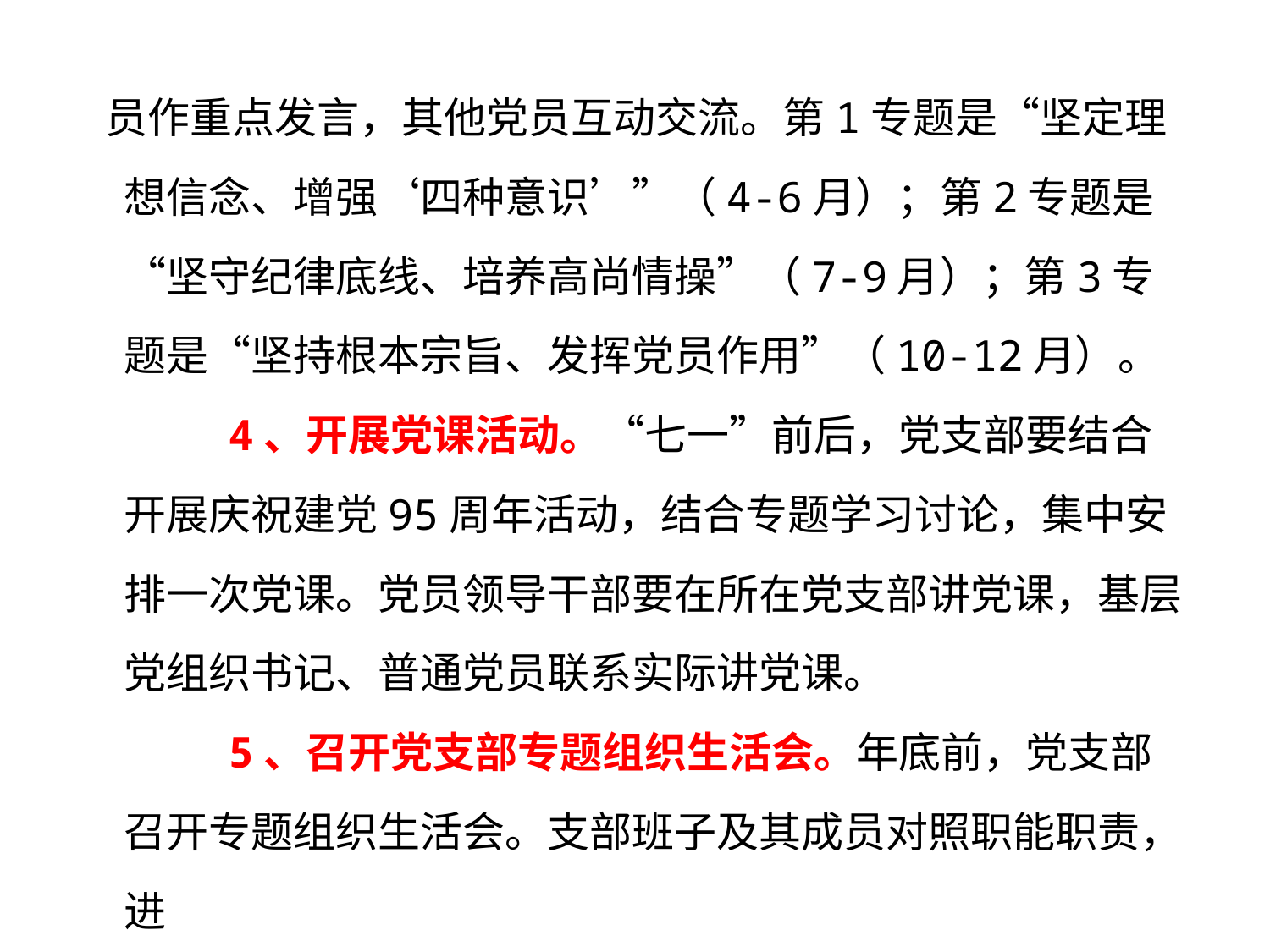

员作重点发言，其他党员互动交流。第1专题是“坚定理想信念、增强‘四种意识’”（4-6月）；第2专题是“坚守纪律底线、培养高尚情操”（7-9月）；第3专题是“坚持根本宗旨、发挥党员作用”（10-12月）。
      4、开展党课活动。“七一”前后，党支部要结合开展庆祝建党95周年活动，结合专题学习讨论，集中安排一次党课。党员领导干部要在所在党支部讲党课，基层党组织书记、普通党员联系实际讲党课。
      5、召开党支部专题组织生活会。年底前，党支部召开专题组织生活会。支部班子及其成员对照职能职责，进